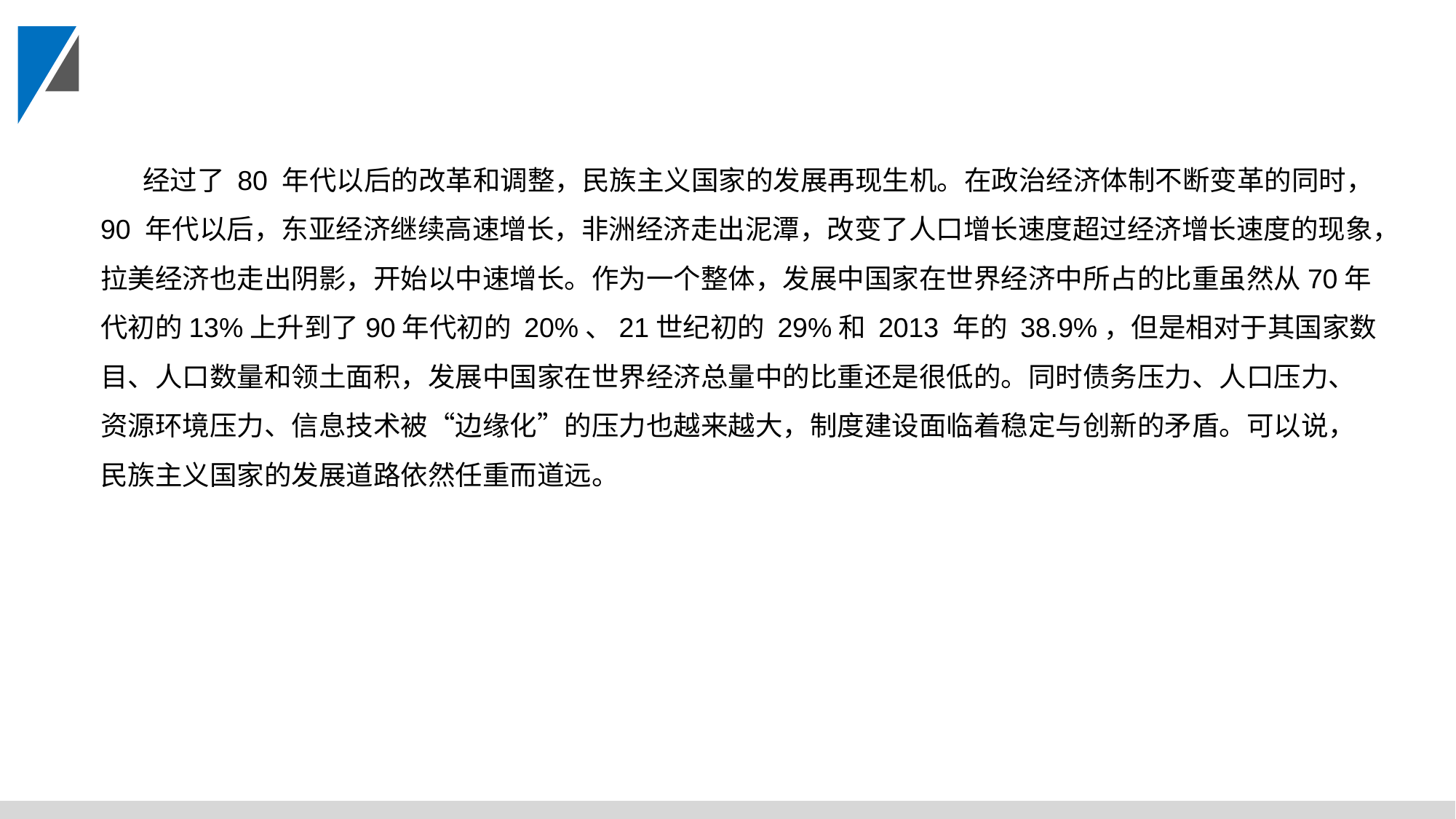

经过了 80 年代以后的改革和调整，民族主义国家的发展再现生机。在政治经济体制不断变革的同时，90 年代以后，东亚经济继续高速增长，非洲经济走出泥潭，改变了人口增长速度超过经济增长速度的现象，拉美经济也走出阴影，开始以中速增长。作为一个整体，发展中国家在世界经济中所占的比重虽然从70年代初的13%上升到了90年代初的 20%、21世纪初的 29%和 2013 年的 38.9%，但是相对于其国家数目、人口数量和领土面积，发展中国家在世界经济总量中的比重还是很低的。同时债务压力、人口压力、资源环境压力、信息技术被“边缘化”的压力也越来越大，制度建设面临着稳定与创新的矛盾。可以说，民族主义国家的发展道路依然任重而道远。